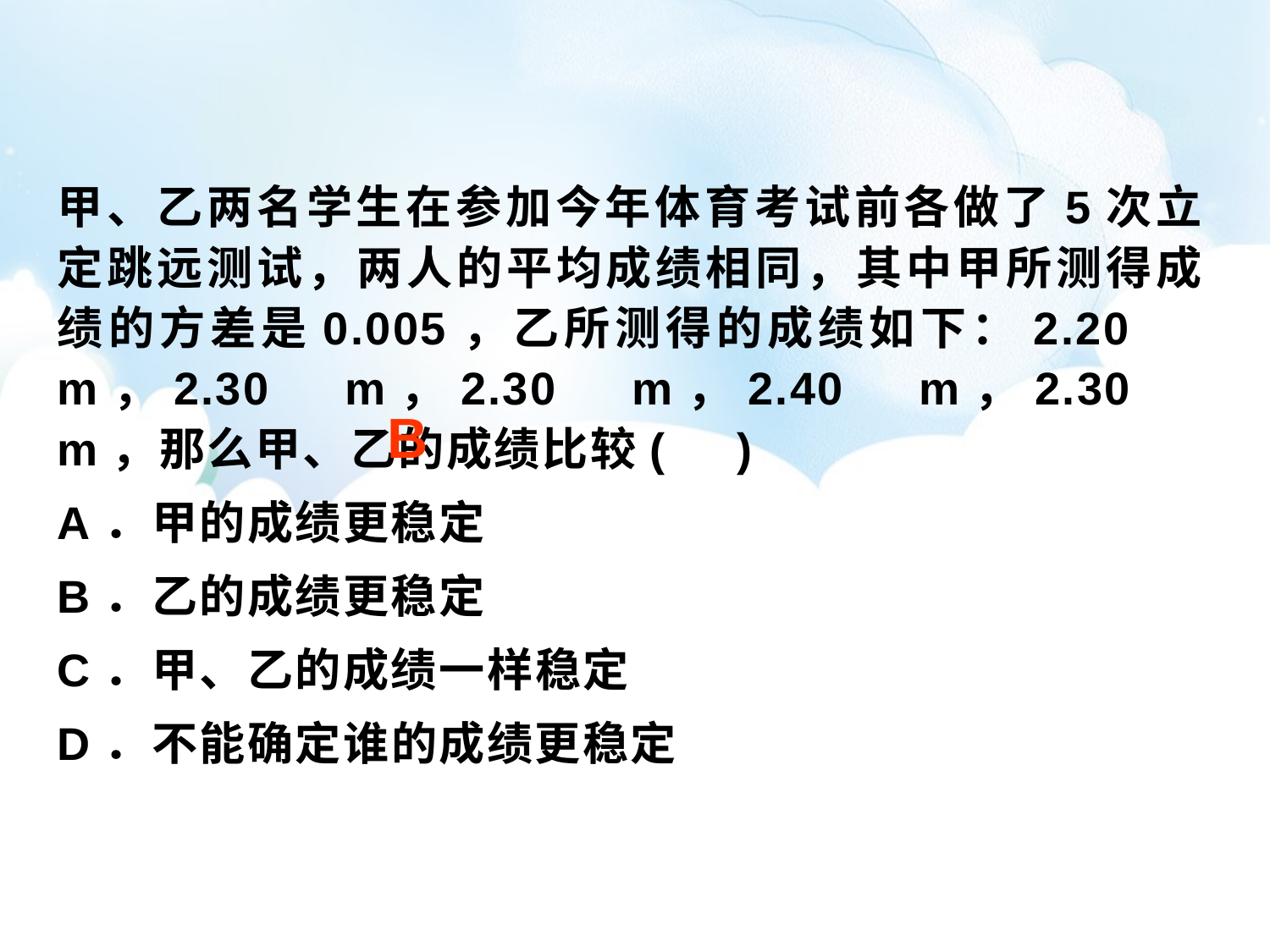

甲、乙两名学生在参加今年体育考试前各做了5次立定跳远测试，两人的平均成绩相同，其中甲所测得成绩的方差是0.005，乙所测得的成绩如下：2.20　m，2.30　m，2.30　m，2.40　m，2.30　m，那么甲、乙的成绩比较(　)
A．甲的成绩更稳定
B．乙的成绩更稳定
C．甲、乙的成绩一样稳定
D．不能确定谁的成绩更稳定
B